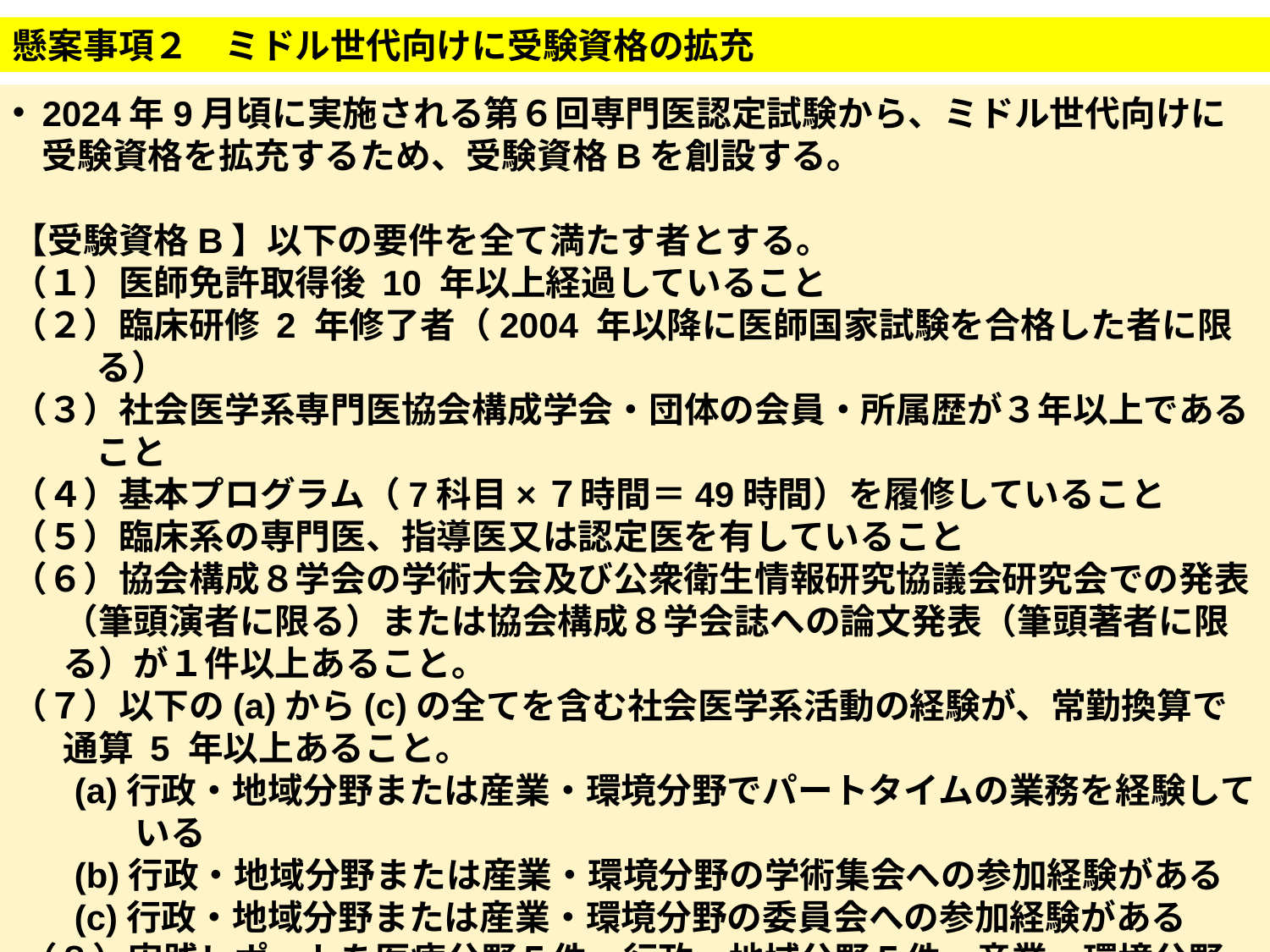

懸案事項２　ミドル世代向けに受験資格の拡充
2024年9月頃に実施される第６回専門医認定試験から、ミドル世代向けに受験資格を拡充するため、受験資格Bを創設する。

【受験資格B】以下の要件を全て満たす者とする。
（１）医師免許取得後 10 年以上経過していること
（２）臨床研修 2 年修了者（2004 年以降に医師国家試験を合格した者に限る）
（３）社会医学系専門医協会構成学会・団体の会員・所属歴が３年以上であること
（４）基本プログラム（7科目×７時間＝49時間）を履修していること
（５）臨床系の専門医、指導医又は認定医を有していること
（６）協会構成８学会の学術大会及び公衆衛生情報研究協議会研究会での発表（筆頭演者に限る）または協会構成８学会誌への論文発表（筆頭著者に限る）が１件以上あること。
（７）以下の(a)から(c)の全てを含む社会医学系活動の経験が、常勤換算で通算 5 年以上あること。
(a)行政・地域分野または産業・環境分野でパートタイムの業務を経験している
(b)行政・地域分野または産業・環境分野の学術集会への参加経験がある
(c)行政・地域分野または産業・環境分野の委員会への参加経験がある
（８）実践レポートを医療分野５件、行政・地域分野５件、産業・環境分野５件の計１５件以上を作成し、社会医学系専門医・指導医のチェックを受けていること